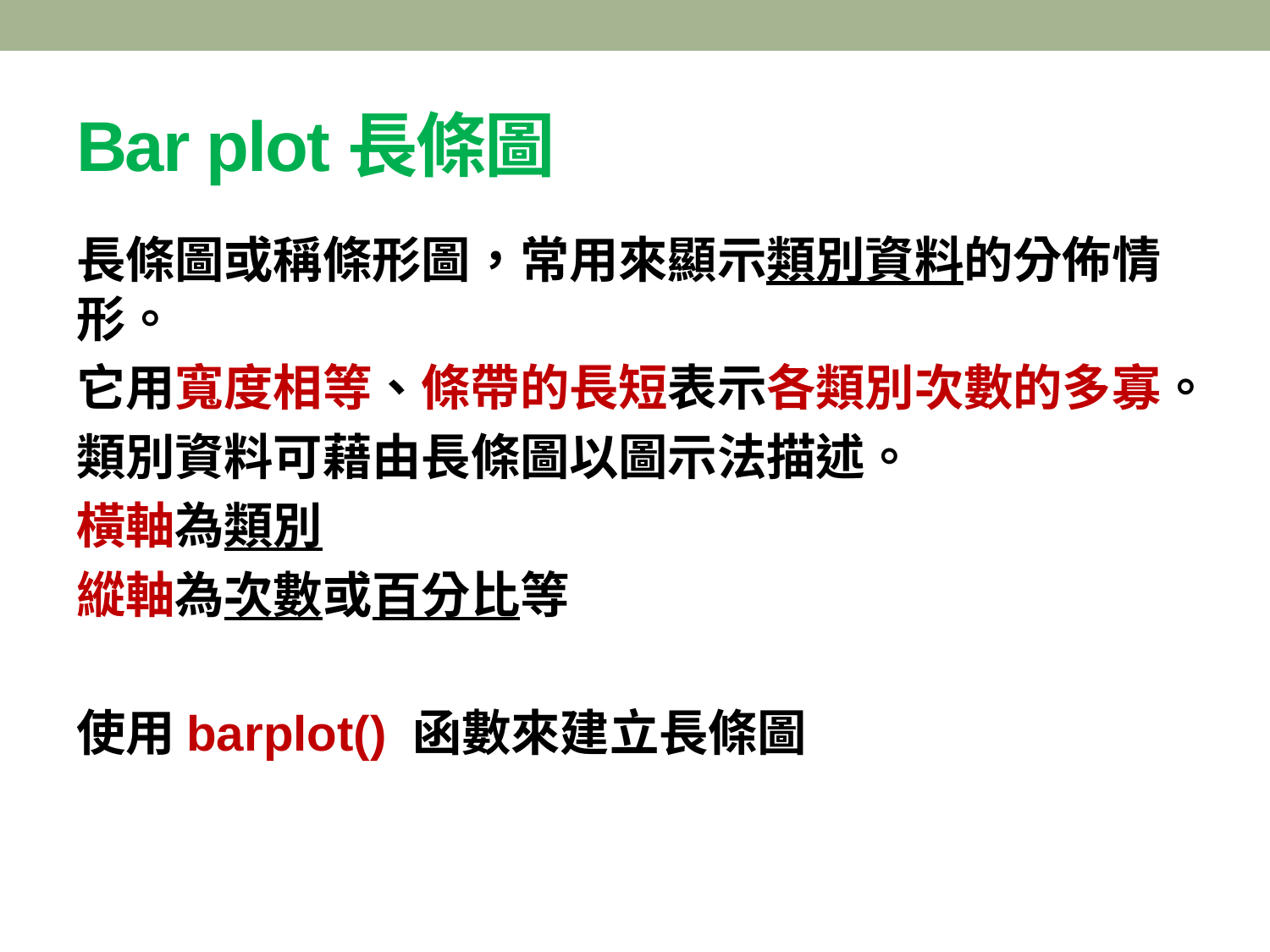

# Bar plot長條圖
長條圖或稱條形圖，常用來顯示類別資料的分佈情形。
它用寬度相等、條帶的長短表示各類別次數的多寡。
類別資料可藉由長條圖以圖示法描述。
橫軸為類別
縱軸為次數或百分比等

使用barplot() 函數來建立長條圖